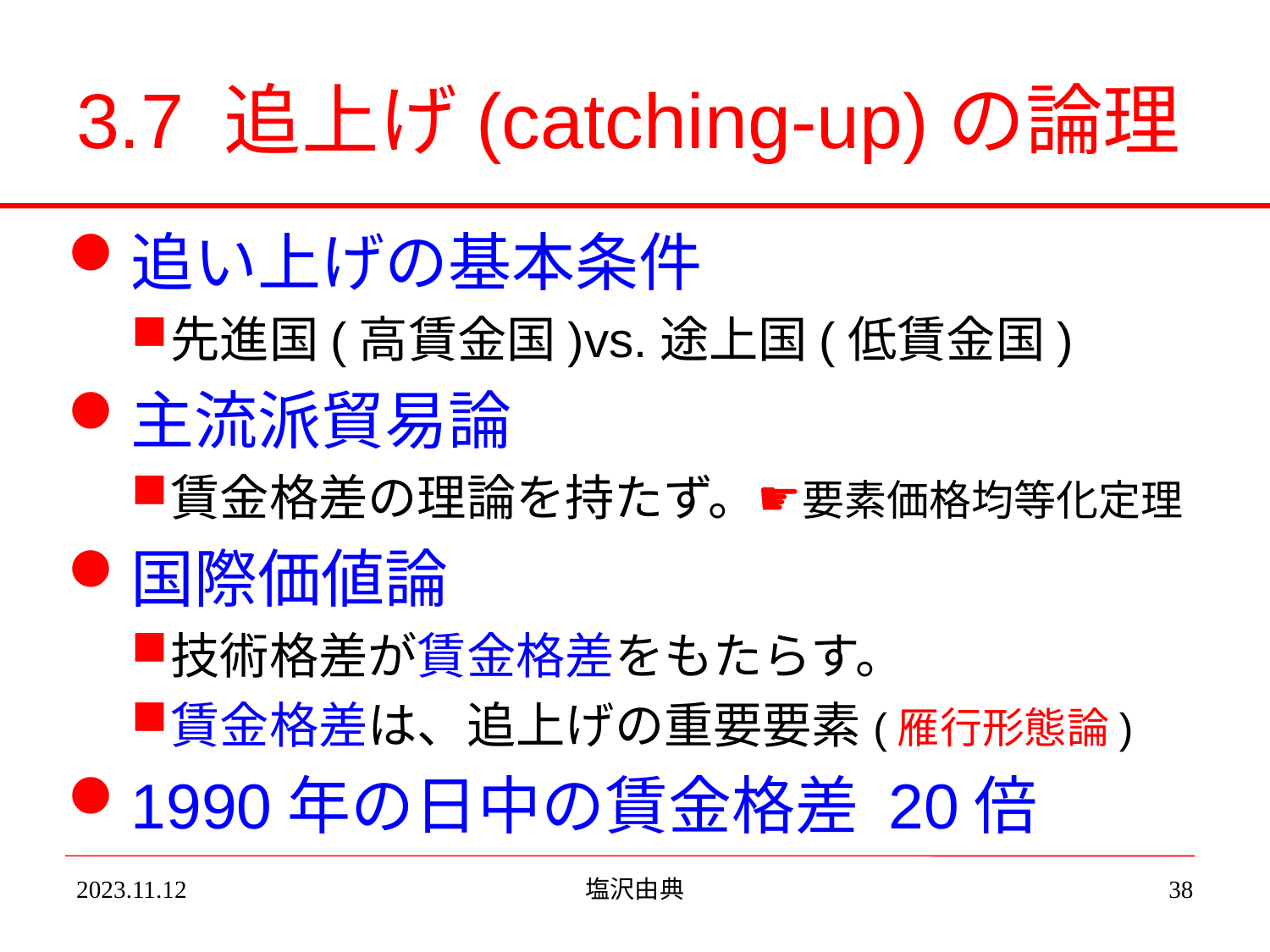

# 3.7 追上げ(catching-up)の論理
追い上げの基本条件
先進国(高賃金国)vs.途上国(低賃金国)
主流派貿易論
賃金格差の理論を持たず。☛要素価格均等化定理
国際価値論
技術格差が賃金格差をもたらす。
賃金格差は、追上げの重要要素(雁行形態論)
1990年の日中の賃金格差 20倍
2023.11.12
塩沢由典
38